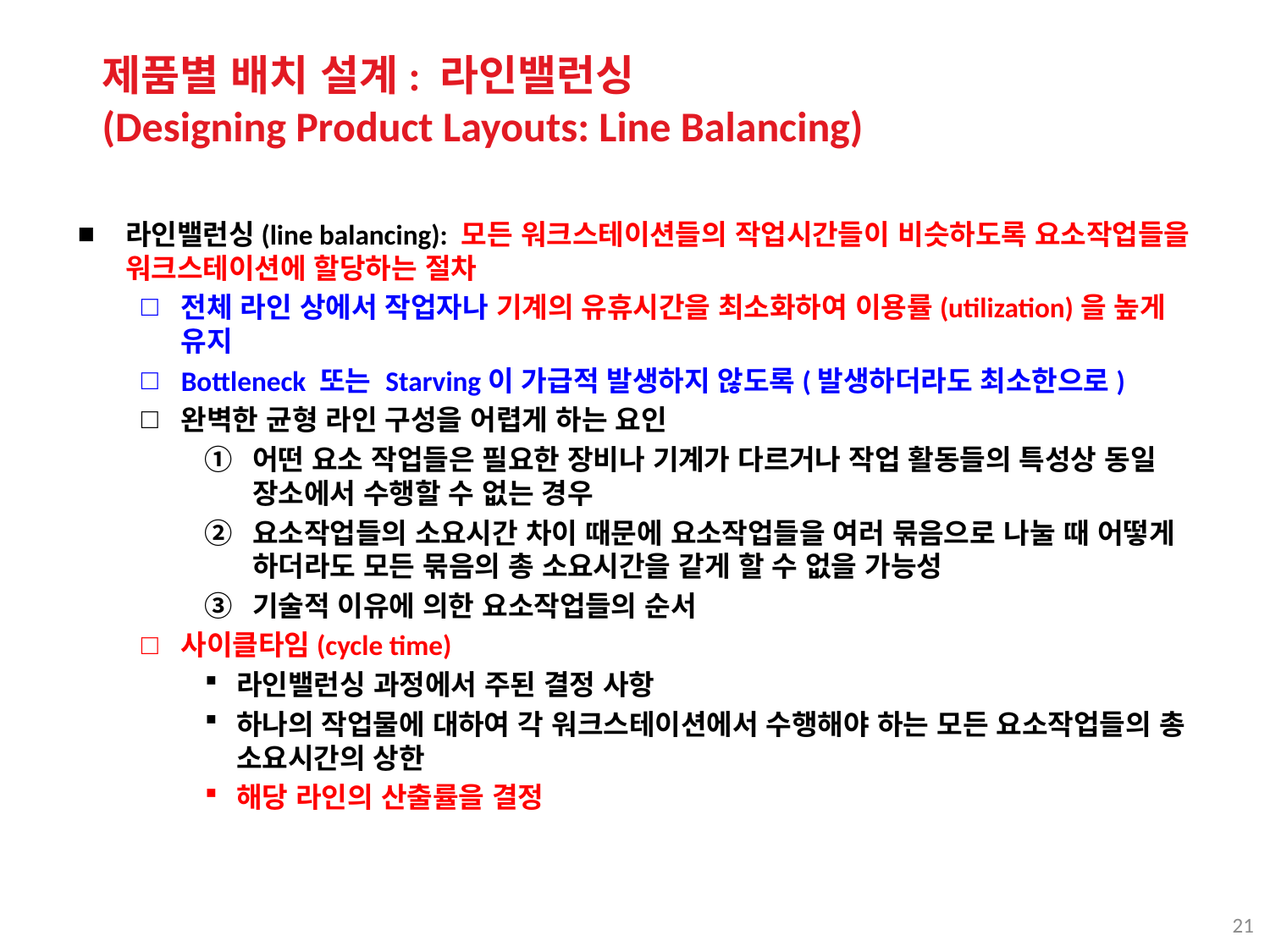

제품별 배치 설계: 라인밸런싱
(Designing Product Layouts: Line Balancing)
라인밸런싱(line balancing): 모든 워크스테이션들의 작업시간들이 비슷하도록 요소작업들을 워크스테이션에 할당하는 절차
전체 라인 상에서 작업자나 기계의 유휴시간을 최소화하여 이용률(utilization)을 높게 유지
Bottleneck 또는 Starving이 가급적 발생하지 않도록(발생하더라도 최소한으로)
완벽한 균형 라인 구성을 어렵게 하는 요인
어떤 요소 작업들은 필요한 장비나 기계가 다르거나 작업 활동들의 특성상 동일 장소에서 수행할 수 없는 경우
요소작업들의 소요시간 차이 때문에 요소작업들을 여러 묶음으로 나눌 때 어떻게 하더라도 모든 묶음의 총 소요시간을 같게 할 수 없을 가능성
기술적 이유에 의한 요소작업들의 순서
사이클타임(cycle time)
라인밸런싱 과정에서 주된 결정 사항
하나의 작업물에 대하여 각 워크스테이션에서 수행해야 하는 모든 요소작업들의 총 소요시간의 상한
해당 라인의 산출률을 결정

21